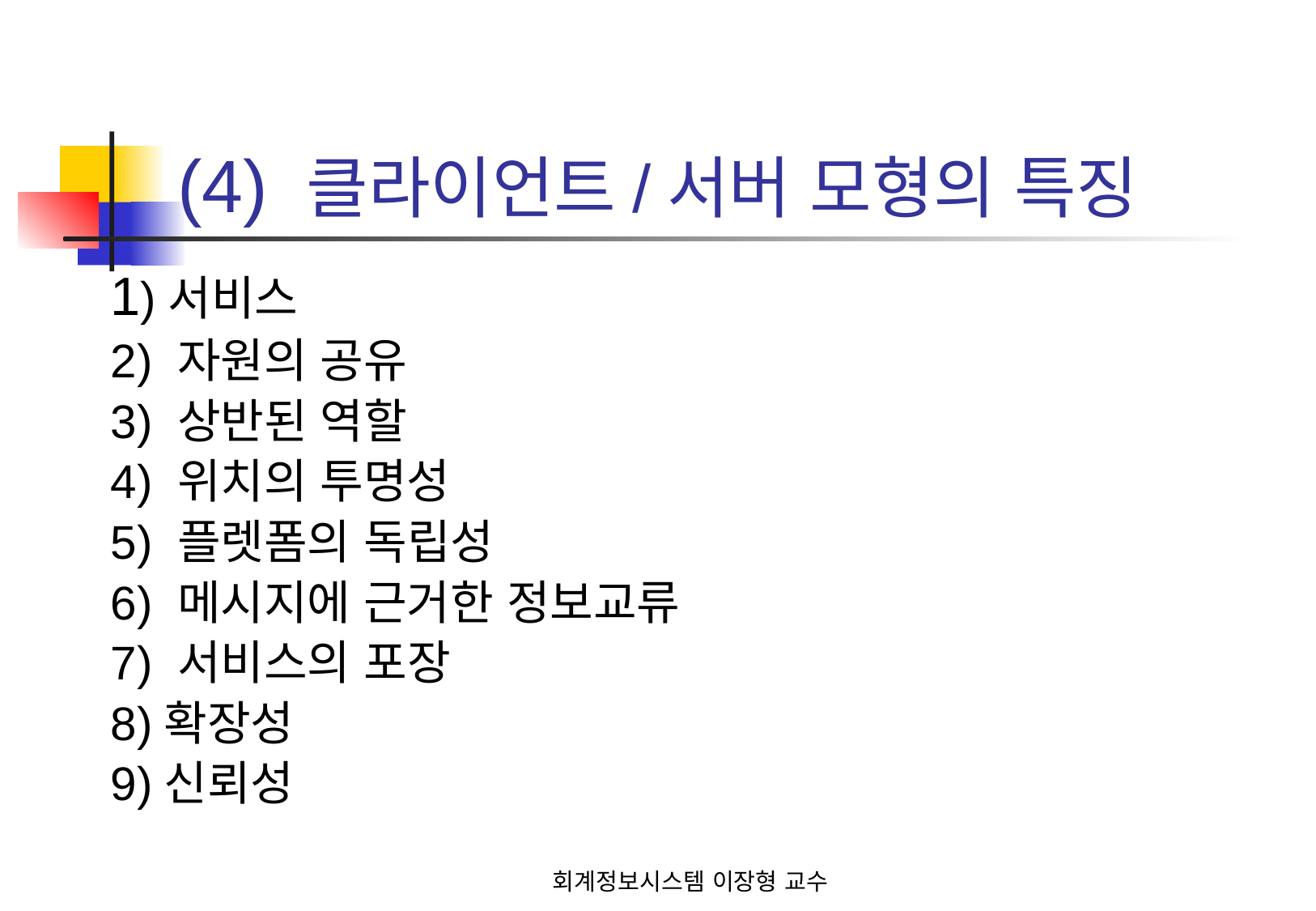

# (4) 클라이언트/서버 모형의 특징
1)서비스
2) 자원의 공유
3) 상반된 역할
4) 위치의 투명성
5) 플렛폼의 독립성
6) 메시지에 근거한 정보교류
7) 서비스의 포장
8)확장성
9)신뢰성
회계정보시스템 이장형 교수